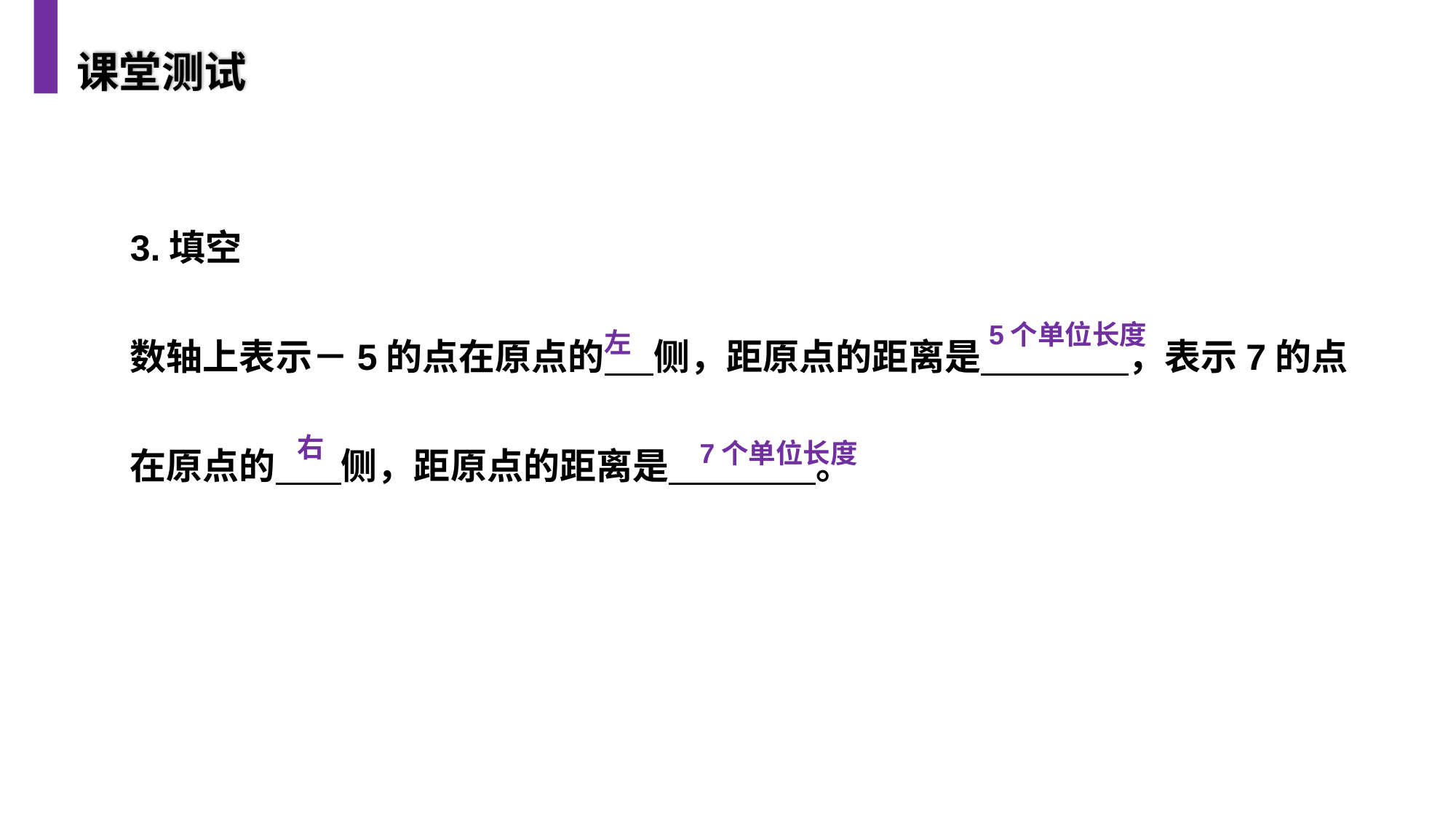

课堂测试
3.填空
数轴上表示－5的点在原点的      侧，距原点的距离是                  ，表示7的点在原点的        侧，距原点的距离是                  。

5个单位长度
左
右
7个单位长度